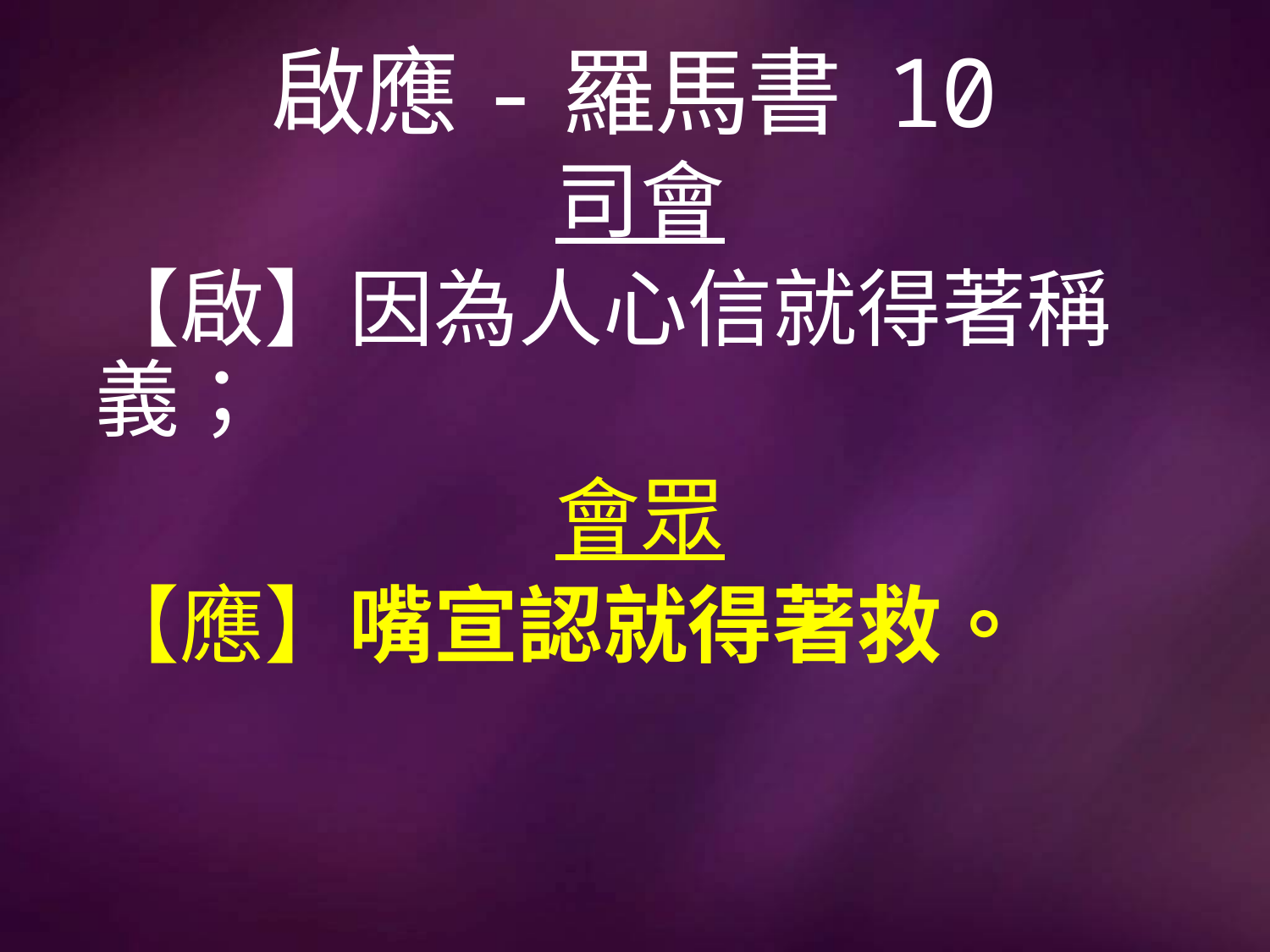

# 啟應-羅馬書 10
司會
【啟】因為人心信就得著稱義；

會眾
【應】嘴宣認就得著救。